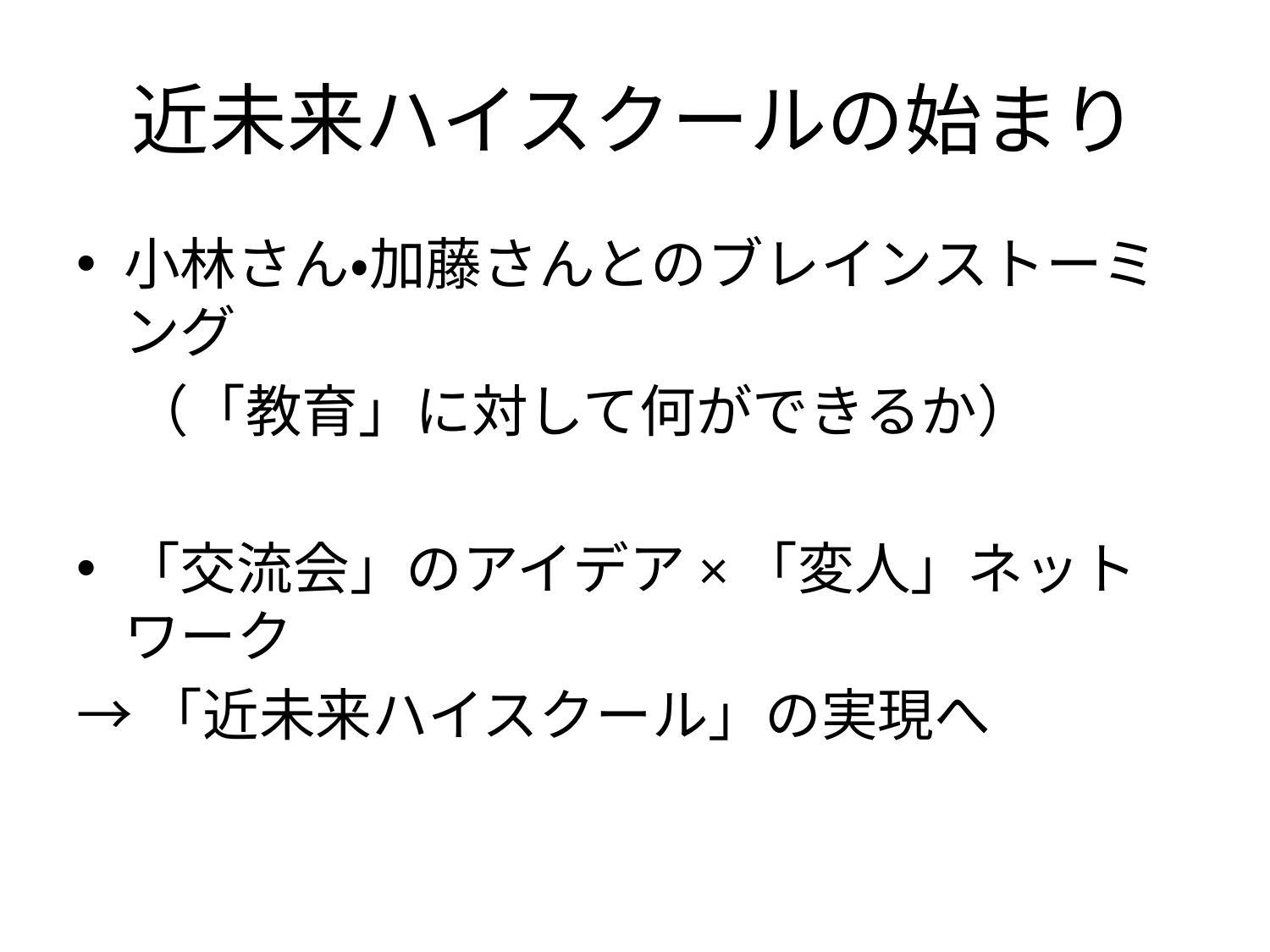

# 近未来ハイスクールの始まり
小林さん・加藤さんとのブレインストーミング
　（「教育」に対して何ができるか）

「交流会」のアイデア×「変人」ネットワーク
→「近未来ハイスクール」の実現へ